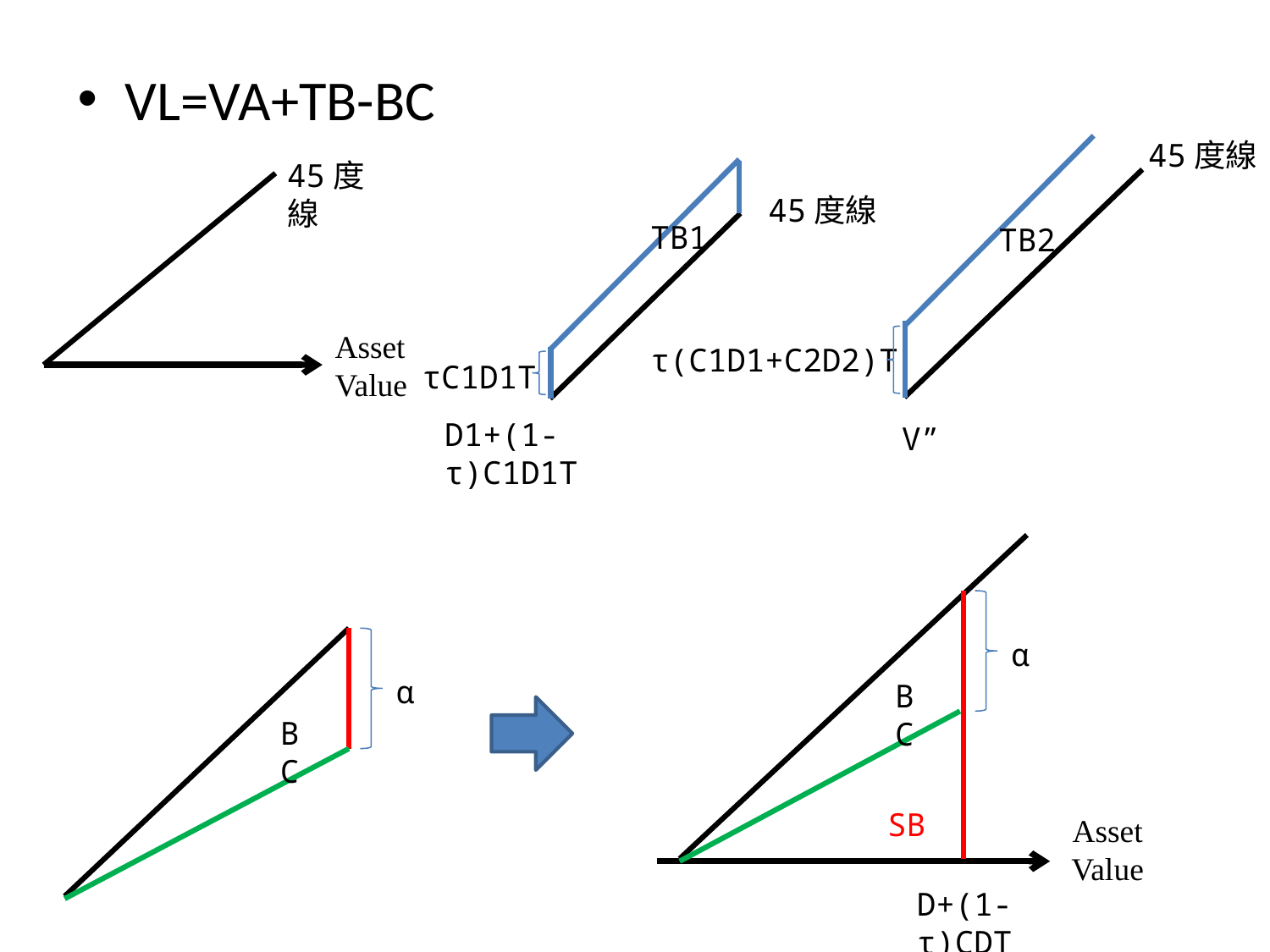

VL=VA+TB-BC
45度線
TB2

τ(C1D1+C2D2)T
45度線
Asset Value
TB1

τC1D1T
45度線
D1+(1-τ)C1D1T
V”

α
BC
SB
Asset Value
D+(1-τ)CDT

α
BC